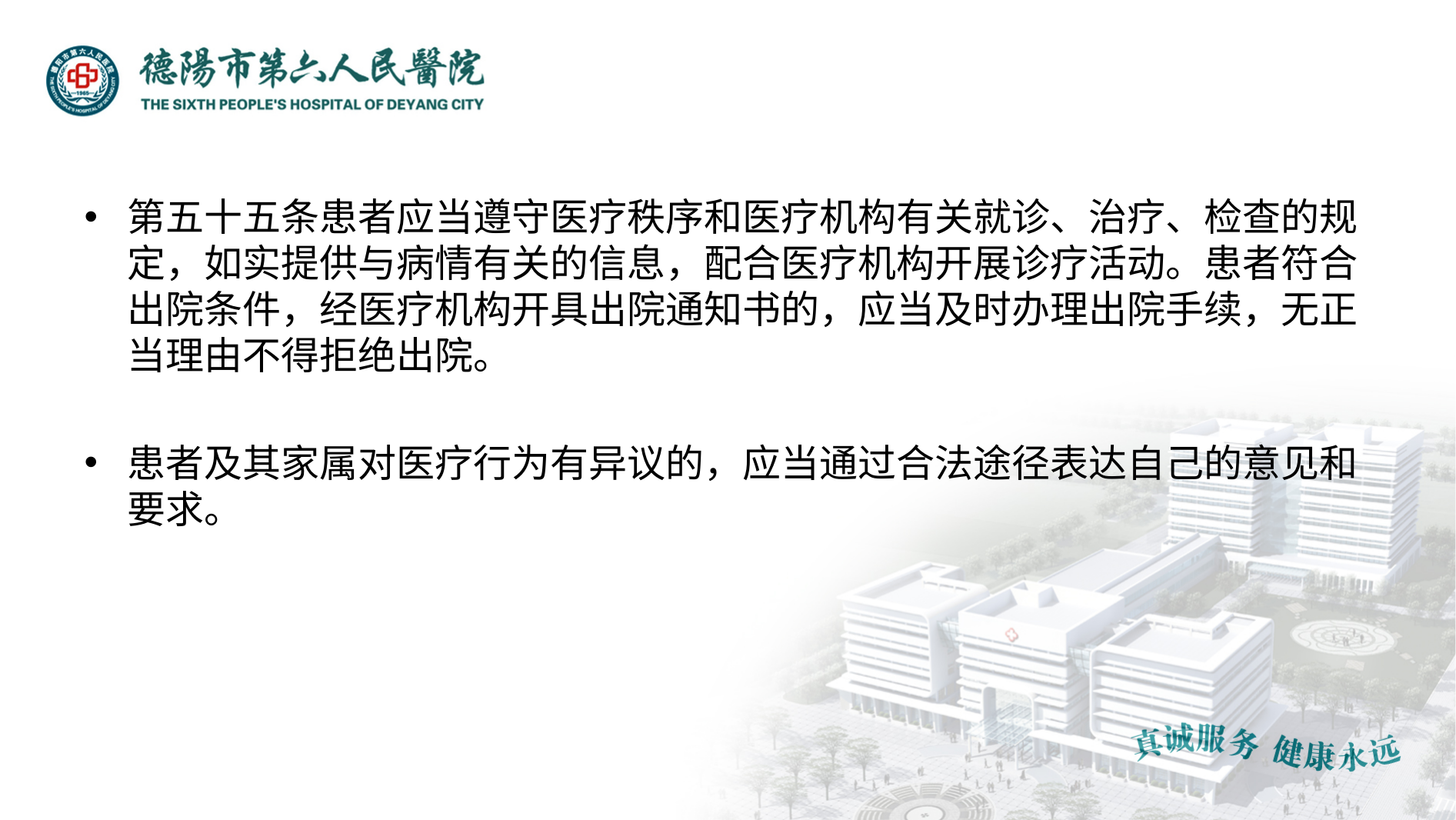

#
第五十五条患者应当遵守医疗秩序和医疗机构有关就诊、治疗、检查的规定，如实提供与病情有关的信息，配合医疗机构开展诊疗活动。患者符合出院条件，经医疗机构开具出院通知书的，应当及时办理出院手续，无正当理由不得拒绝出院。

患者及其家属对医疗行为有异议的，应当通过合法途径表达自己的意见和要求。